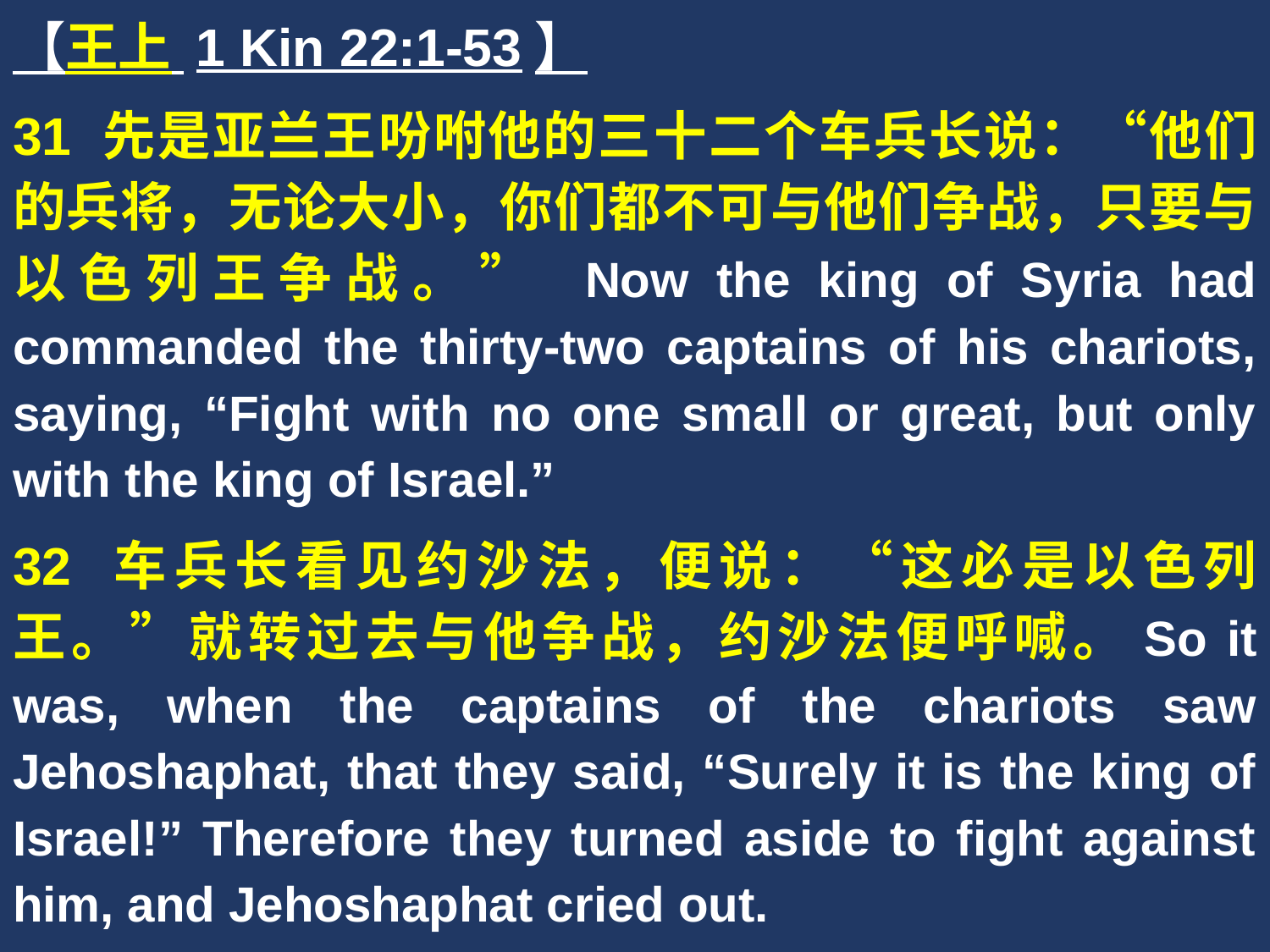

【王上 1 Kin 22:1-53】
31 先是亚兰王吩咐他的三十二个车兵长说：“他们的兵将，无论大小，你们都不可与他们争战，只要与以色列王争战。” Now the king of Syria had commanded the thirty-two captains of his chariots, saying, “Fight with no one small or great, but only with the king of Israel.”
32 车兵长看见约沙法，便说：“这必是以色列王。”就转过去与他争战，约沙法便呼喊。So it was, when the captains of the chariots saw Jehoshaphat, that they said, “Surely it is the king of Israel!” Therefore they turned aside to fight against him, and Jehoshaphat cried out.